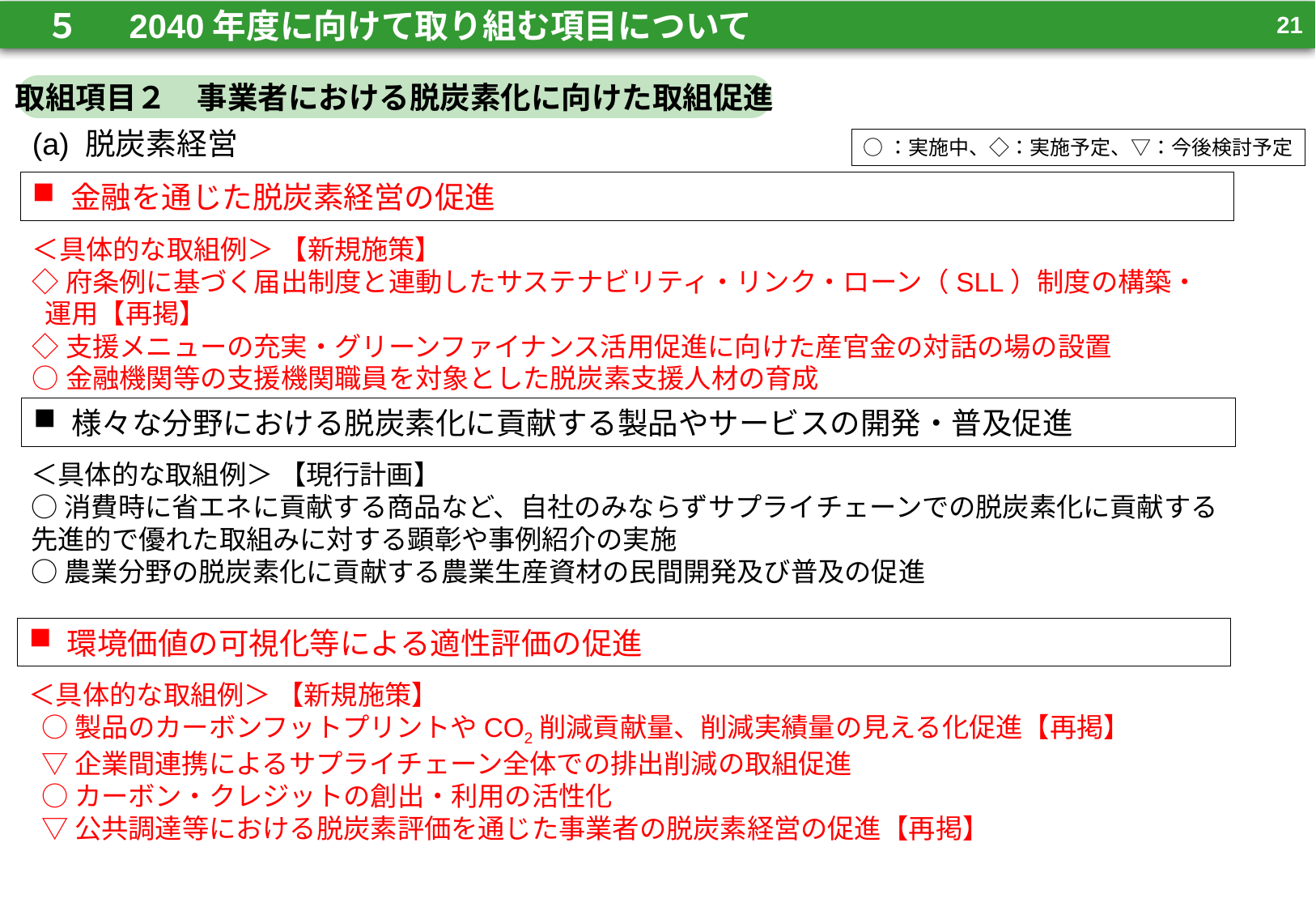

21
　５　 2040年度に向けて取り組む項目について
21
取組項目２　事業者における脱炭素化に向けた取組促進
(a) 脱炭素経営
○：実施中、◇：実施予定、▽：今後検討予定
金融を通じた脱炭素経営の促進
＜具体的な取組例＞ 【新規施策】
◇府条例に基づく届出制度と連動したサステナビリティ・リンク・ローン（SLL）制度の構築・運用【再掲】
◇支援メニューの充実・グリーンファイナンス活用促進に向けた産官金の対話の場の設置
○金融機関等の支援機関職員を対象とした脱炭素支援人材の育成
様々な分野における脱炭素化に貢献する製品やサービスの開発・普及促進
＜具体的な取組例＞ 【現行計画】
○消費時に省エネに貢献する商品など、自社のみならずサプライチェーンでの脱炭素化に貢献する先進的で優れた取組みに対する顕彰や事例紹介の実施
○農業分野の脱炭素化に貢献する農業生産資材の民間開発及び普及の促進

環境価値の可視化等による適性評価の促進
＜具体的な取組例＞ 【新規施策】
○製品のカーボンフットプリントやCO2削減貢献量、削減実績量の見える化促進【再掲】
▽企業間連携によるサプライチェーン全体での排出削減の取組促進
○カーボン・クレジットの創出・利用の活性化
▽公共調達等における脱炭素評価を通じた事業者の脱炭素経営の促進【再掲】